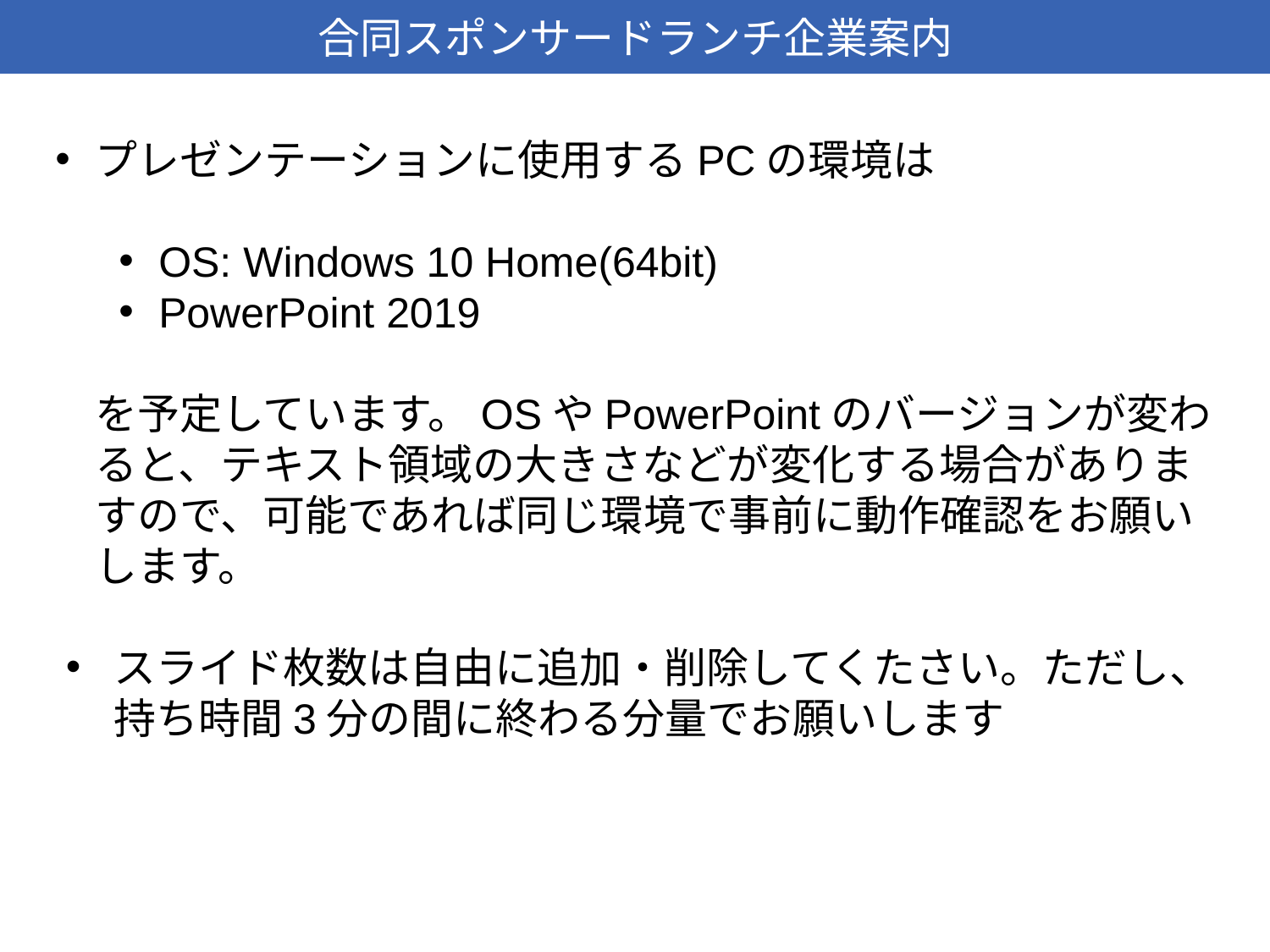

合同スポンサードランチ企業案内
プレゼンテーションに使用するPCの環境は
OS: Windows 10 Home(64bit)
PowerPoint 2019
を予定しています。OSやPowerPointのバージョンが変わると、テキスト領域の大きさなどが変化する場合がありますので、可能であれば同じ環境で事前に動作確認をお願いします。

スライド枚数は自由に追加・削除してくたさい。ただし、持ち時間3分の間に終わる分量でお願いします